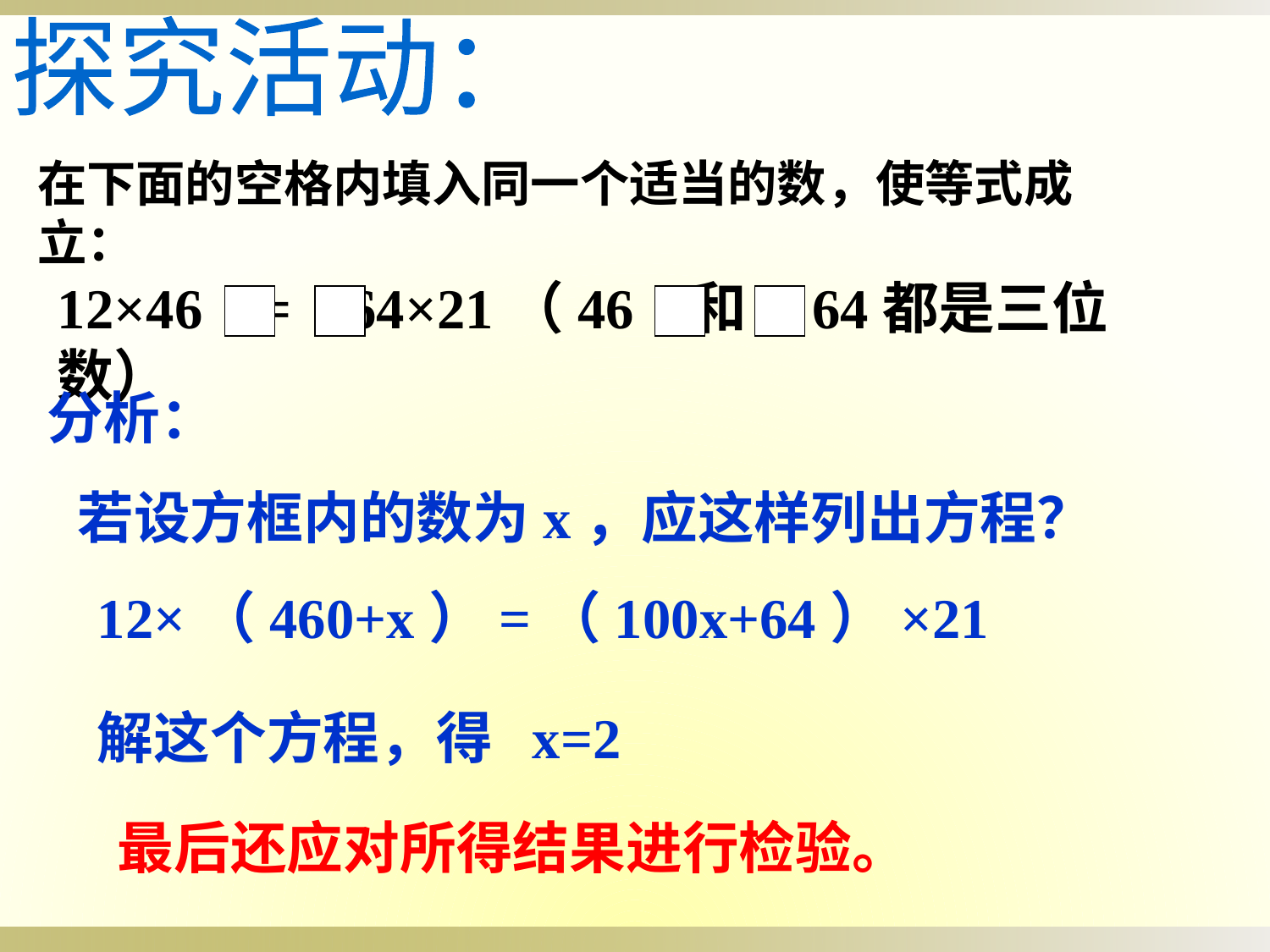

探究活动：
在下面的空格内填入同一个适当的数，使等式成立：
12×46    =    64×21（46   和    64都是三位数）

分析：
若设方框内的数为x，应这样列出方程？
12×（460+x）=（100x+64）×21
解这个方程，得  x=2
最后还应对所得结果进行检验。